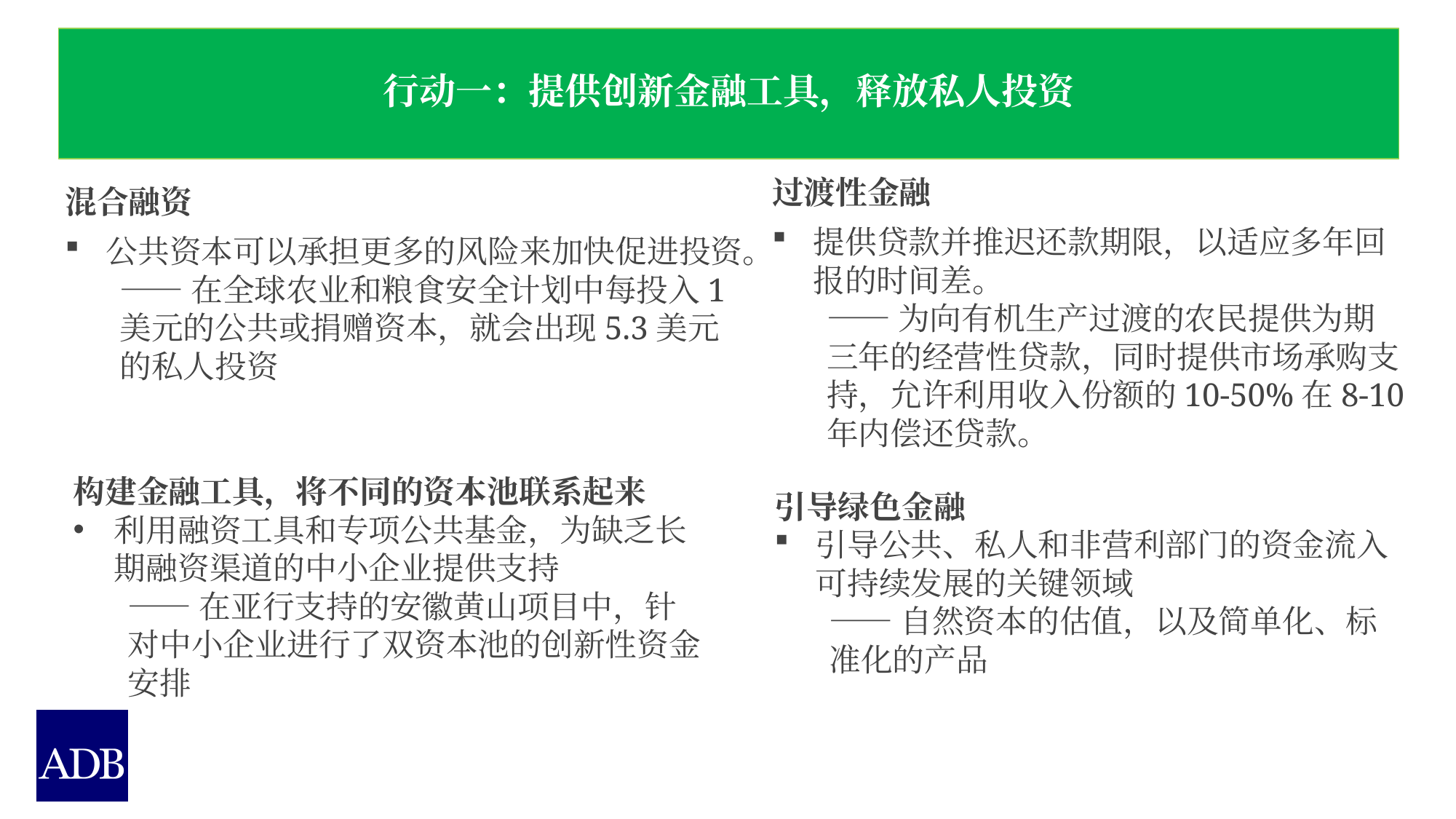

行动一：提供创新金融工具，释放私人投资

过渡性金融

提供贷款并推迟还款期限，以适应多年回报的时间差。
——为向有机生产过渡的农民提供为期三年的经营性贷款，同时提供市场承购支持，允许利用收入份额的10-50%在8-10年内偿还贷款。
混合融资

公共资本可以承担更多的风险来加快促进投资。
——在全球农业和粮食安全计划中每投入1美元的公共或捐赠资本，就会出现5.3美元的私人投资
构建金融工具，将不同的资本池联系起来
利用融资工具和专项公共基金，为缺乏长期融资渠道的中小企业提供支持
——在亚行支持的安徽黄山项目中，针对中小企业进行了双资本池的创新性资金安排
引导绿色金融
引导公共、私人和非营利部门的资金流入可持续发展的关键领域
——自然资本的估值，以及简单化、标准化的产品